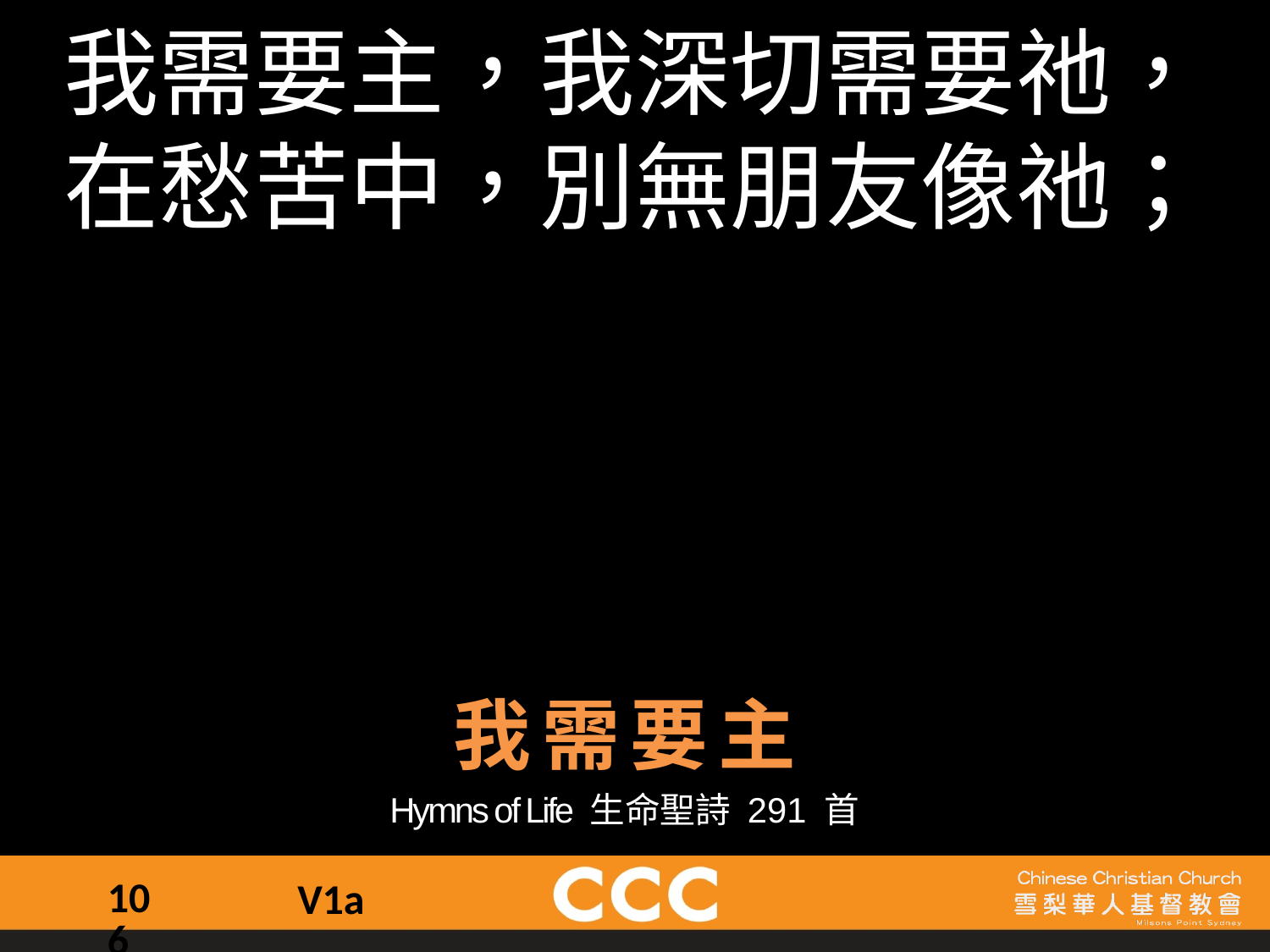

我需要主，我深切需要祂，
在愁苦中，別無朋友像祂；
我需要主
Hymns of Life 生命聖詩 291 首
106
V1a